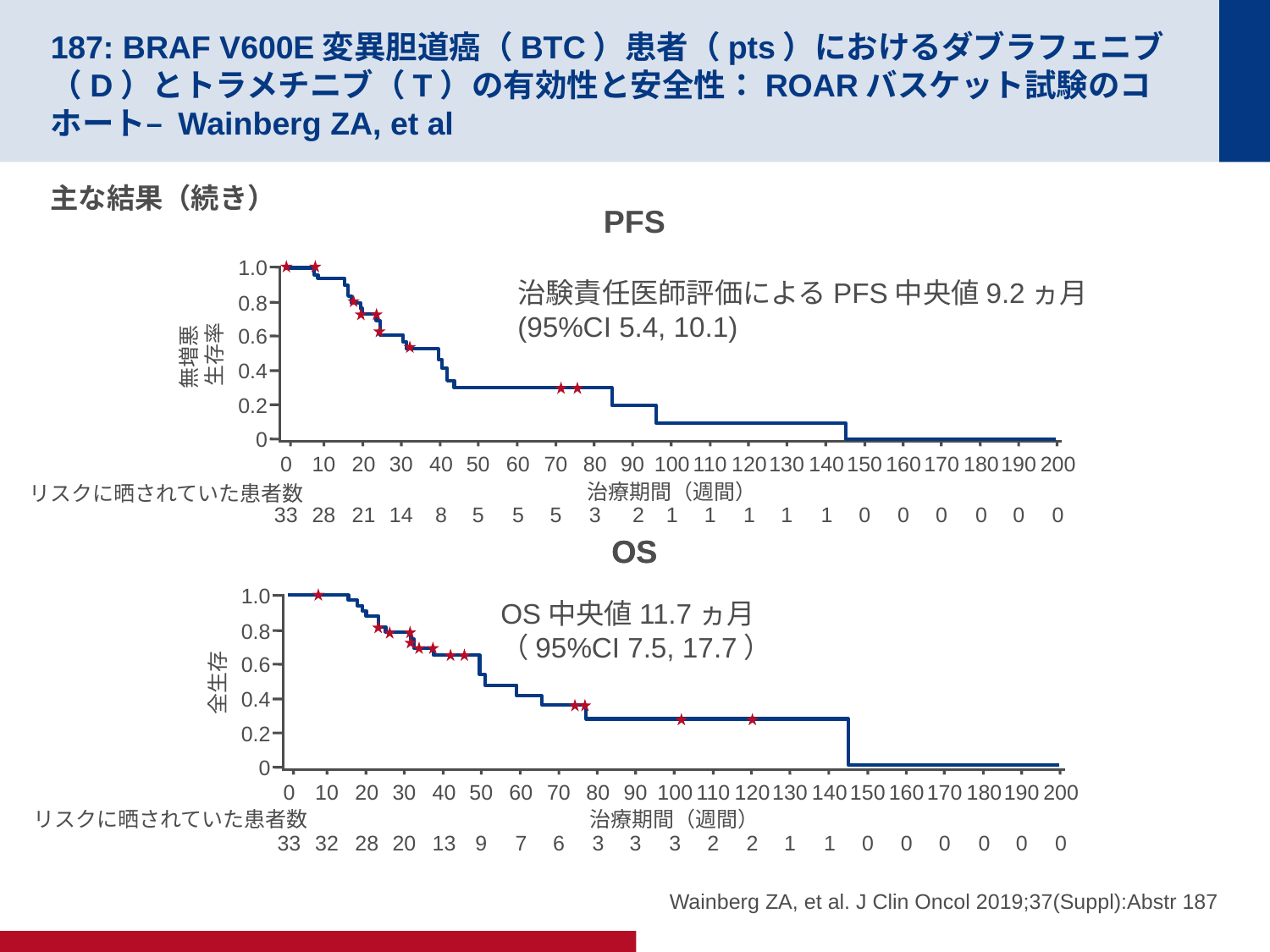

# 187: BRAF V600E変異胆道癌（BTC）患者（pts）におけるダブラフェニブ（D）とトラメチニブ（T）の有効性と安全性：ROARバスケット試験のコホート– Wainberg ZA, et al
主な結果（続き）

PFS
1.0

治験責任医師評価によるPFS中央値9.2ヵ月
(95%CI 5.4, 10.1)
0.8

0.6
無増悪
生存率

0.4

0.2

0

0

33
10

28

20

21
30

14

40

8
50

5

60

5
70

5

80

3
90

2

100

1
110

1

120

1
130

1

140

1
150

0

160

0
170

0

180

0
190

0

200

0
治療期間（週間）
リスクに晒されていた患者数
OS
1.0

OS中央値11.7ヵ月
（95%CI 7.5, 17.7）

0.8

0.6

全生存

0.4

0.2

0

0

33
10

32

20

28
30

20

40

13
50

9

60

7
70

6

80

3
90

3

100

3
110

2

120

2
130

1

140

1
150

0

160

0
170

0

180

0
190

0

200

0
リスクに晒されていた患者数
治療期間（週間）
OS
Wainberg ZA, et al. J Clin Oncol 2019;37(Suppl):Abstr 187